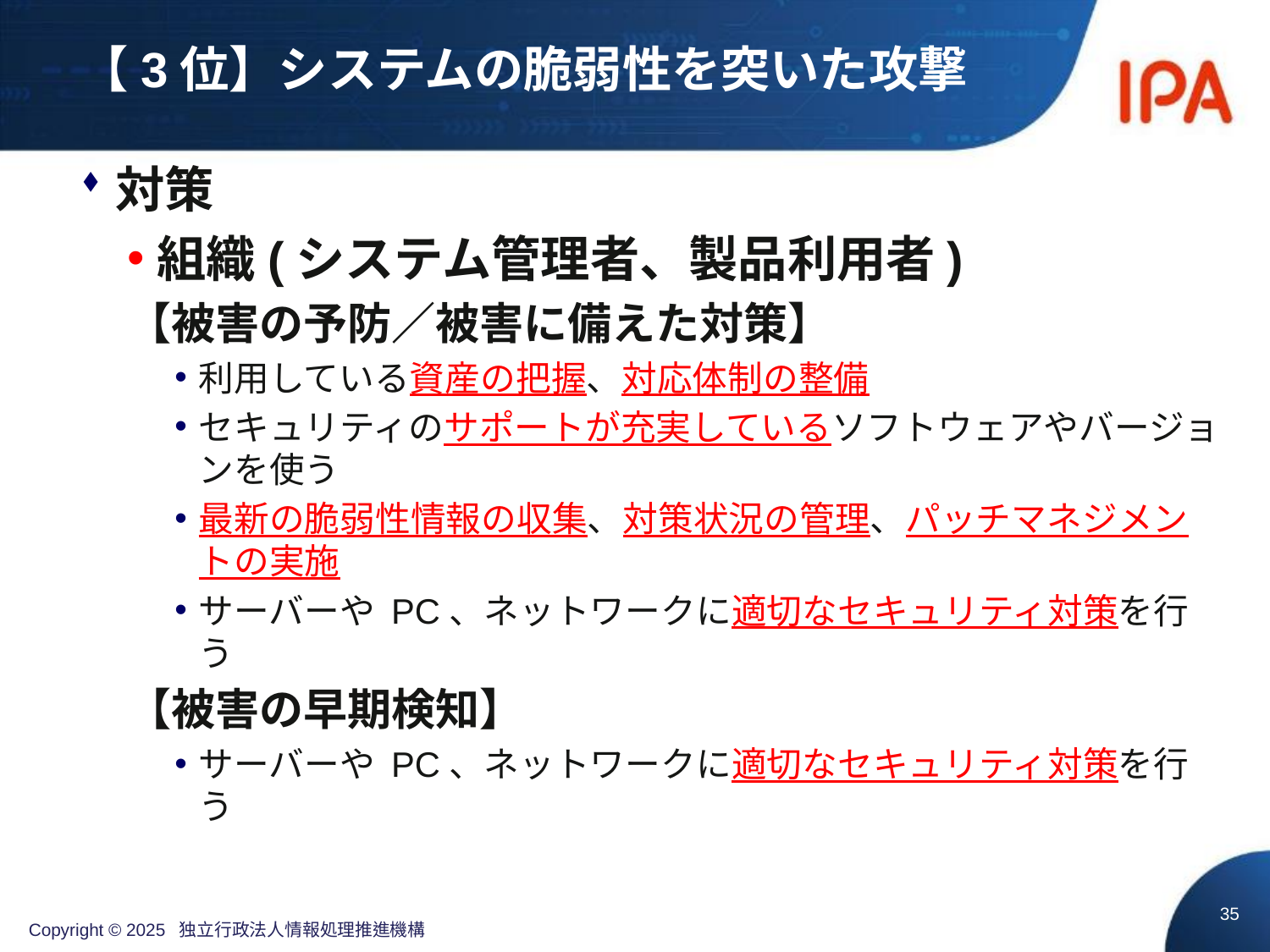

# 【3位】システムの脆弱性を突いた攻撃
対策
組織(システム管理者、製品利用者)
【被害の予防／被害に備えた対策】
利用している資産の把握、対応体制の整備
セキュリティのサポートが充実しているソフトウェアやバージョンを使う
最新の脆弱性情報の収集、対策状況の管理、パッチマネジメントの実施
サーバーや PC、ネットワークに適切なセキュリティ対策を行う
【被害の早期検知】
サーバーや PC、ネットワークに適切なセキュリティ対策を行う
35
Copyright © 2025  独立行政法人情報処理推進機構